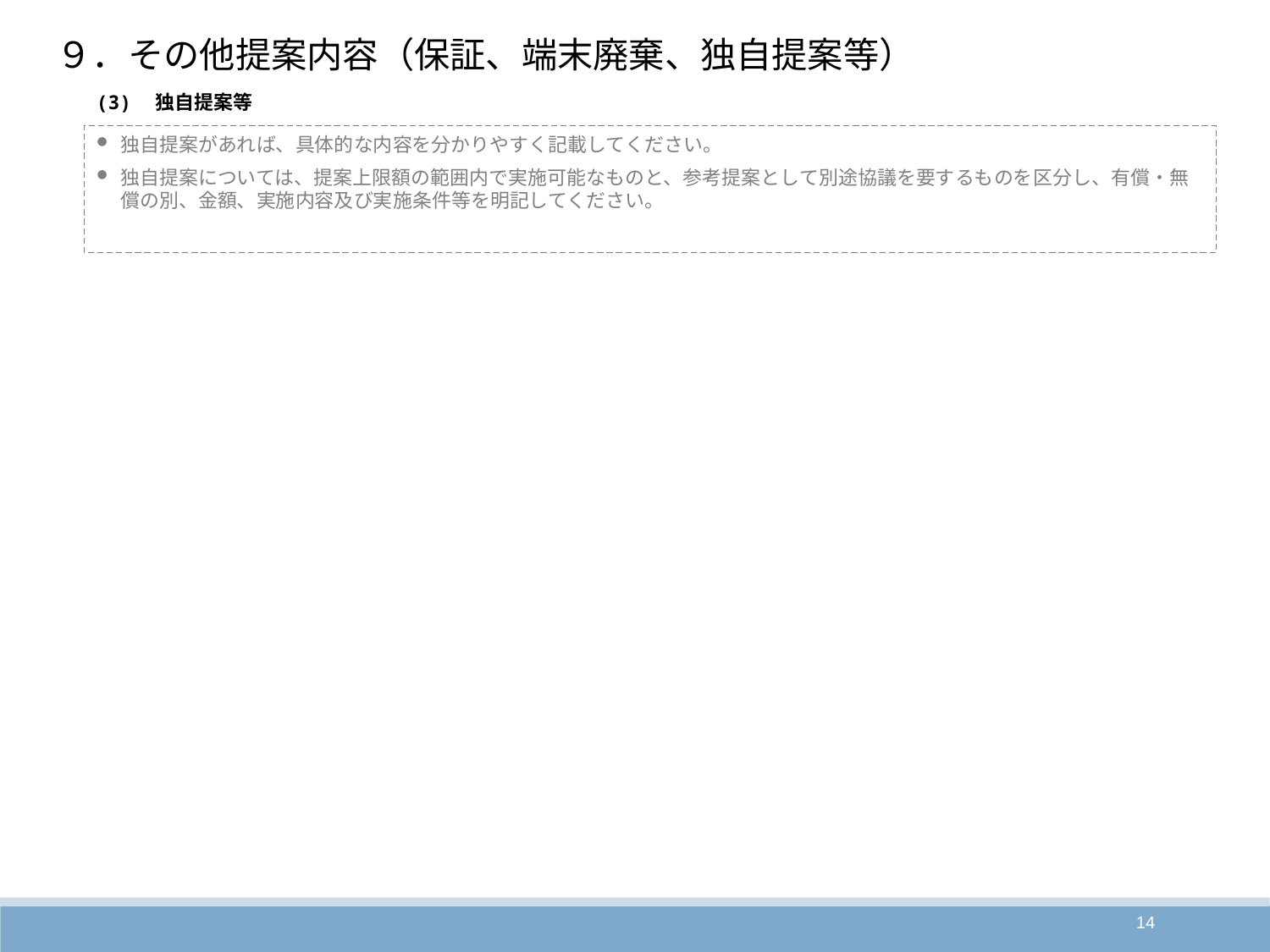

９．その他提案内容（保証、端末廃棄、独自提案等）
(3)　独自提案等
独自提案があれば、具体的な内容を分かりやすく記載してください。
独自提案については、提案上限額の範囲内で実施可能なものと、参考提案として別途協議を要するものを区分し、有償・無償の別、金額、実施内容及び実施条件等を明記してください。
14